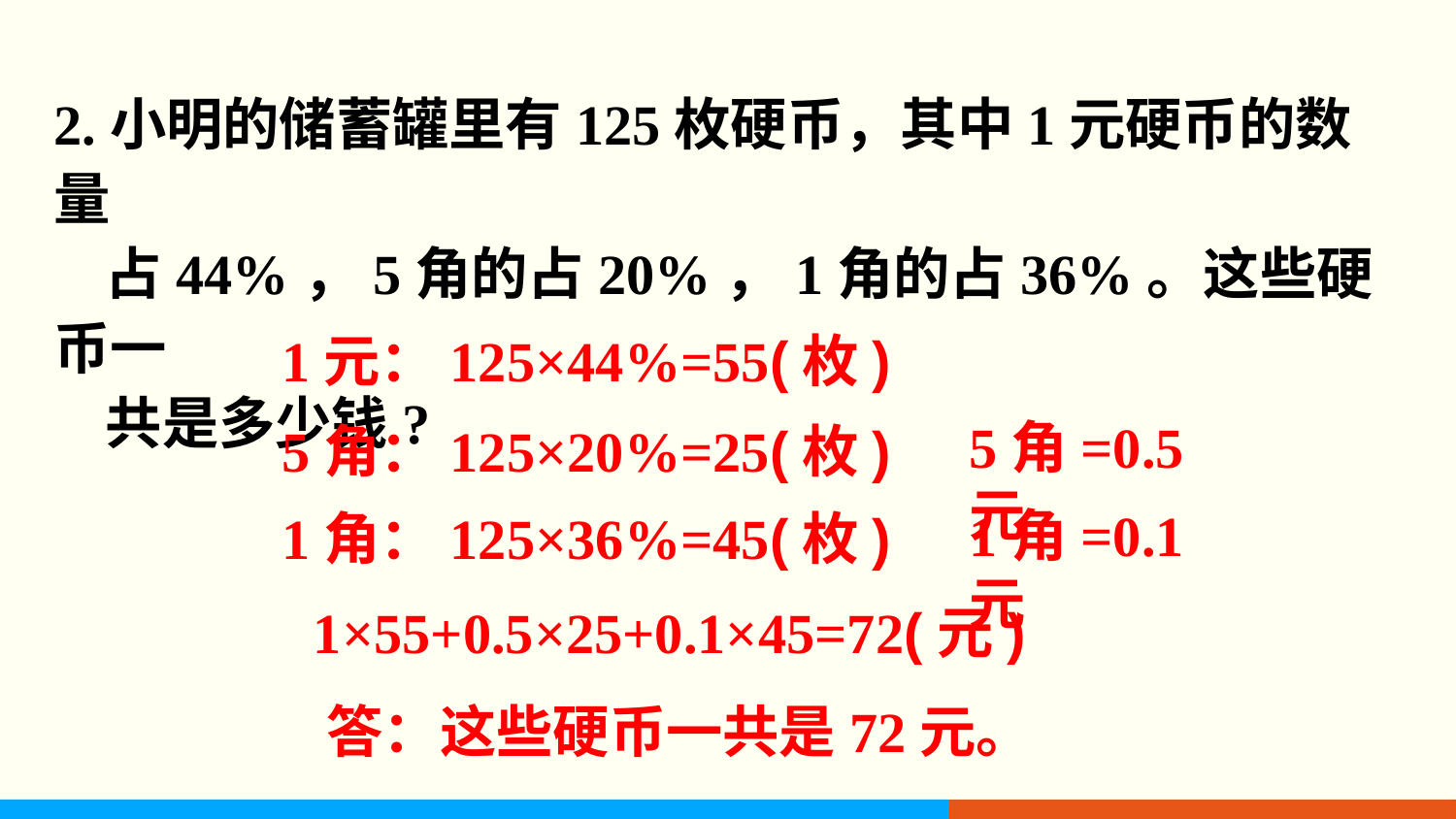

2.小明的储蓄罐里有125枚硬币，其中1元硬币的数量
   占44%，5角的占20%，1角的占36%。这些硬币一
   共是多少钱?
1元：125×44%=55(枚)
5角=0.5元
5角：125×20%=25(枚)
1角=0.1元
1角：125×36%=45(枚)
1×55+0.5×25+0.1×45=72(元)
答：这些硬币一共是72元。